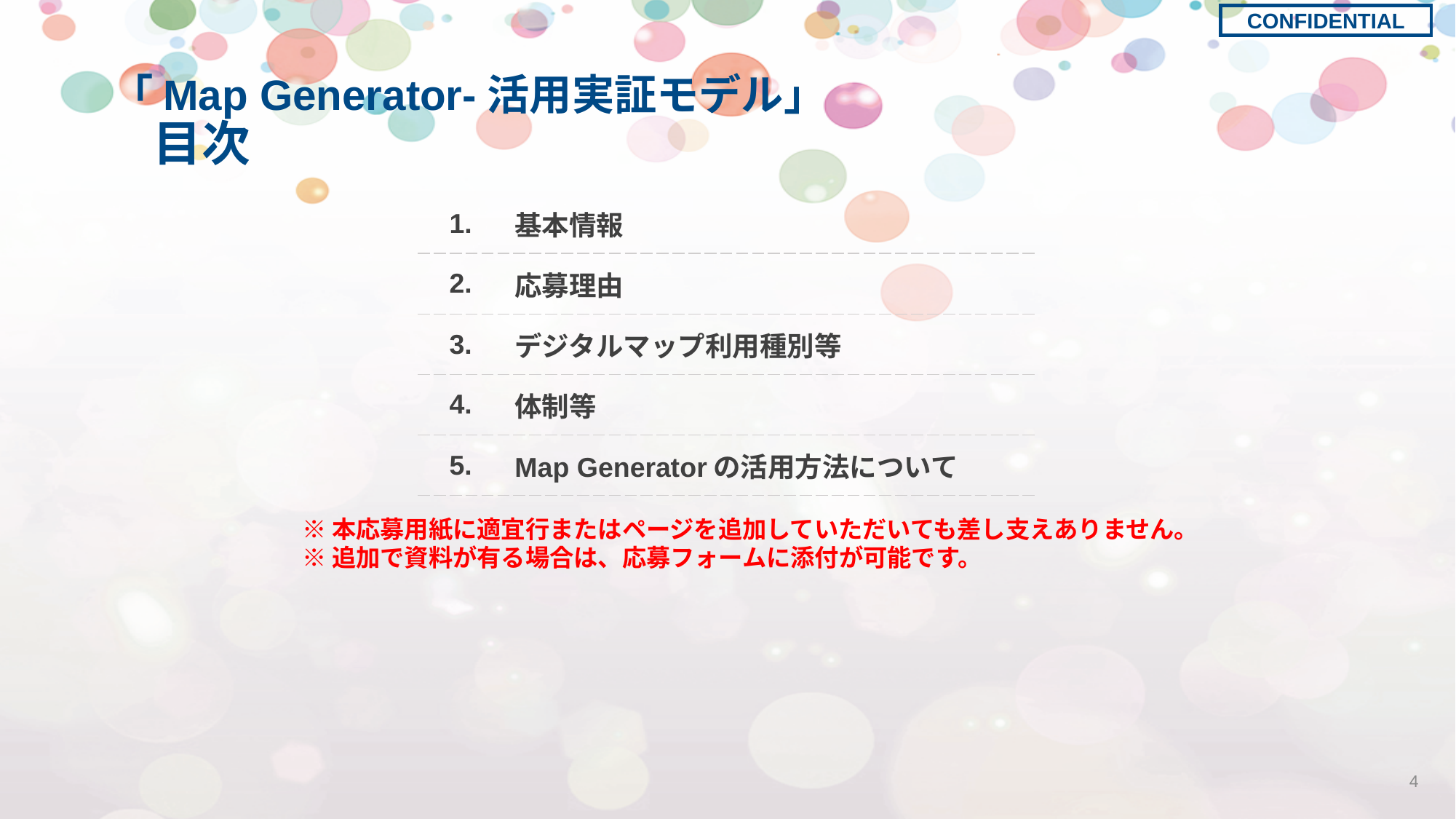

# 「Map Generator-活用実証モデル」 　目次
| 1. | 基本情報 |
| --- | --- |
| 2. | 応募理由 |
| 3. | デジタルマップ利用種別等 |
| 4. | 体制等 |
| 5. | Map Generatorの活用方法について |
※本応募用紙に適宜行またはページを追加していただいても差し支えありません。
※追加で資料が有る場合は、応募フォームに添付が可能です。
4